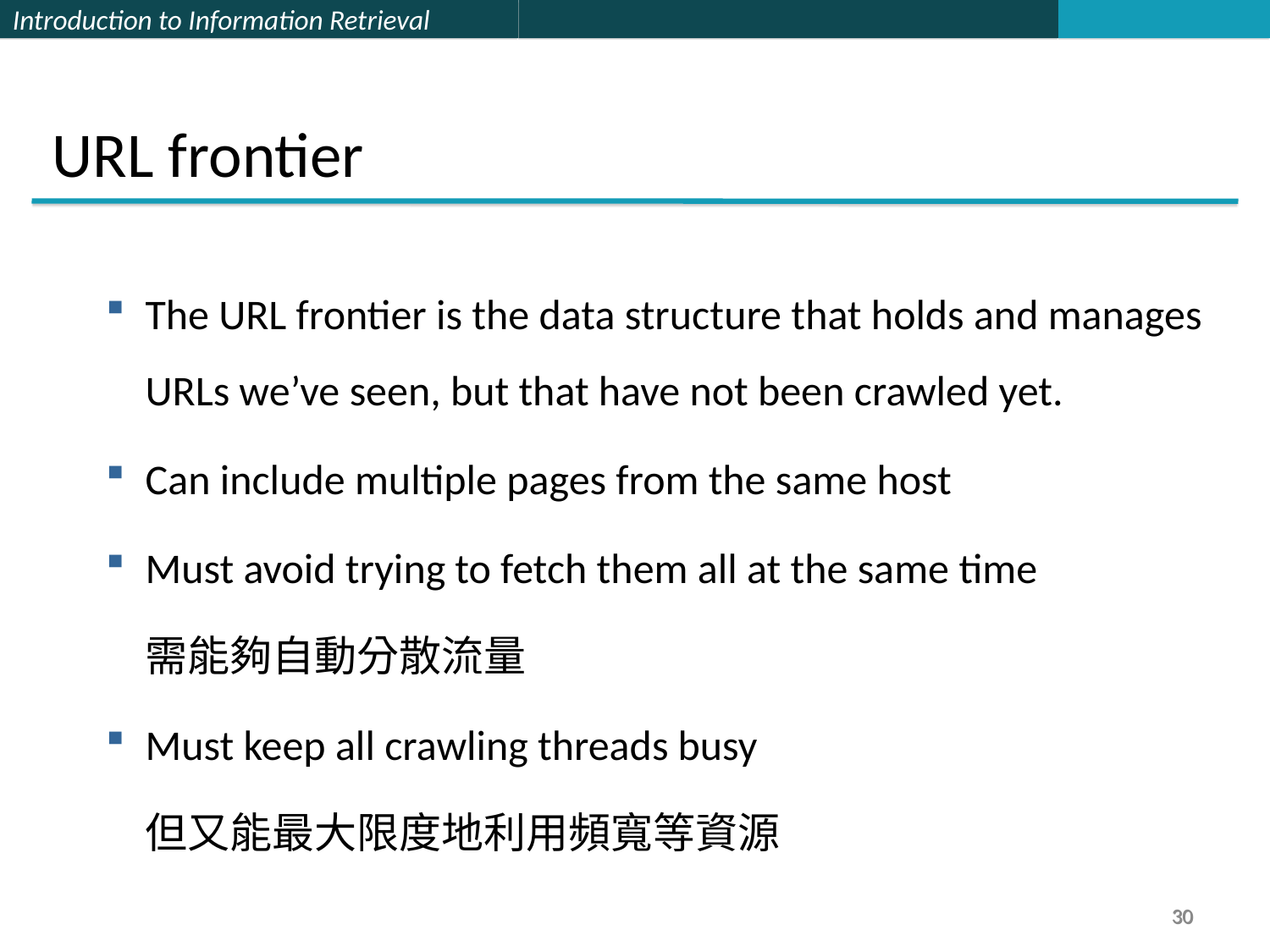

URL frontier
The URL frontier is the data structure that holds and manages URLs we’ve seen, but that have not been crawled yet.
Can include multiple pages from the same host
Must avoid trying to fetch them all at the same time
	需能夠自動分散流量
Must keep all crawling threads busy
	但又能最大限度地利用頻寬等資源
30
30